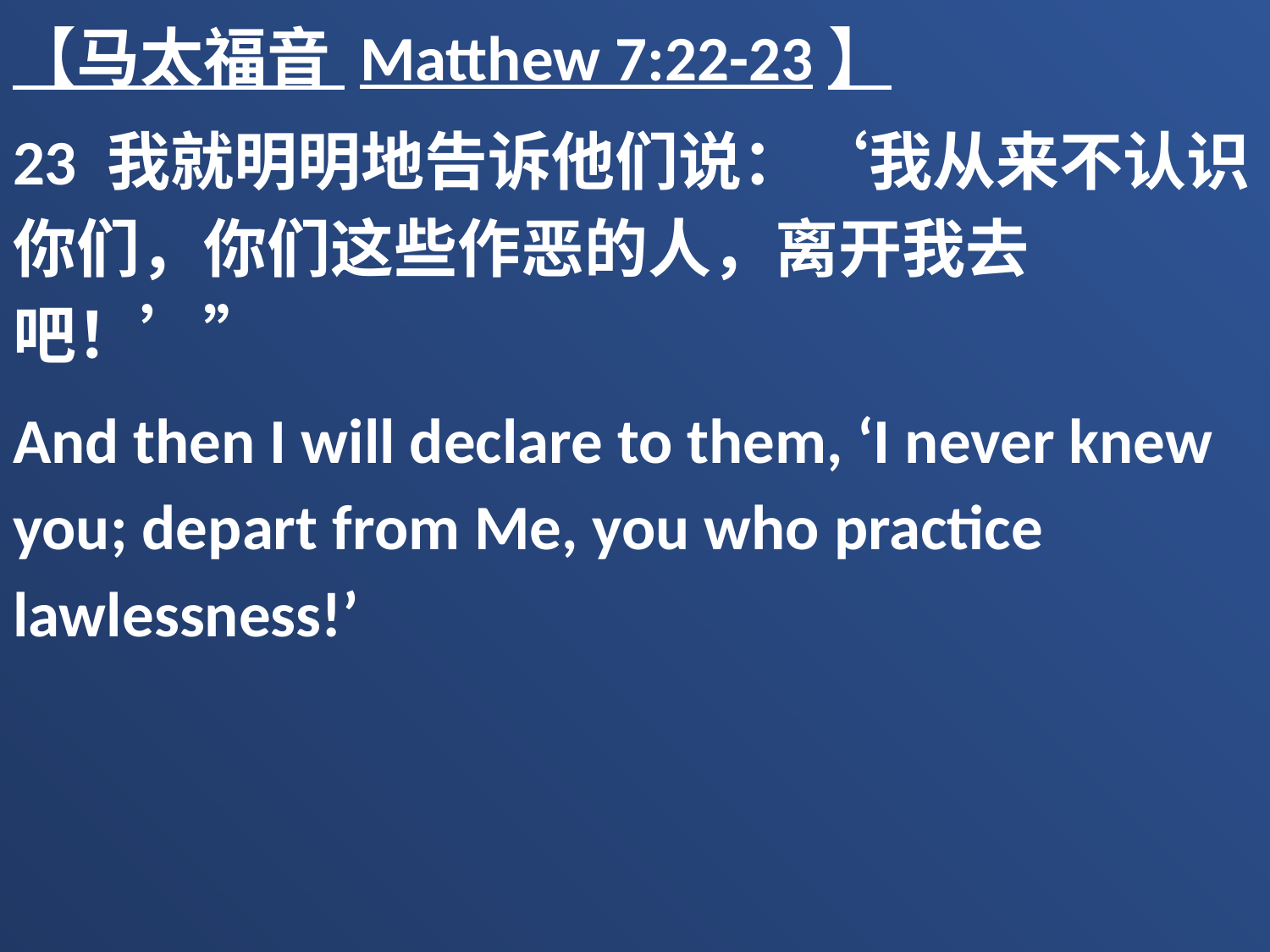

【马太福音 Matthew 7:22-23】
23 我就明明地告诉他们说：‘我从来不认识你们，你们这些作恶的人，离开我去吧！’”
And then I will declare to them, ‘I never knew you; depart from Me, you who practice lawlessness!’